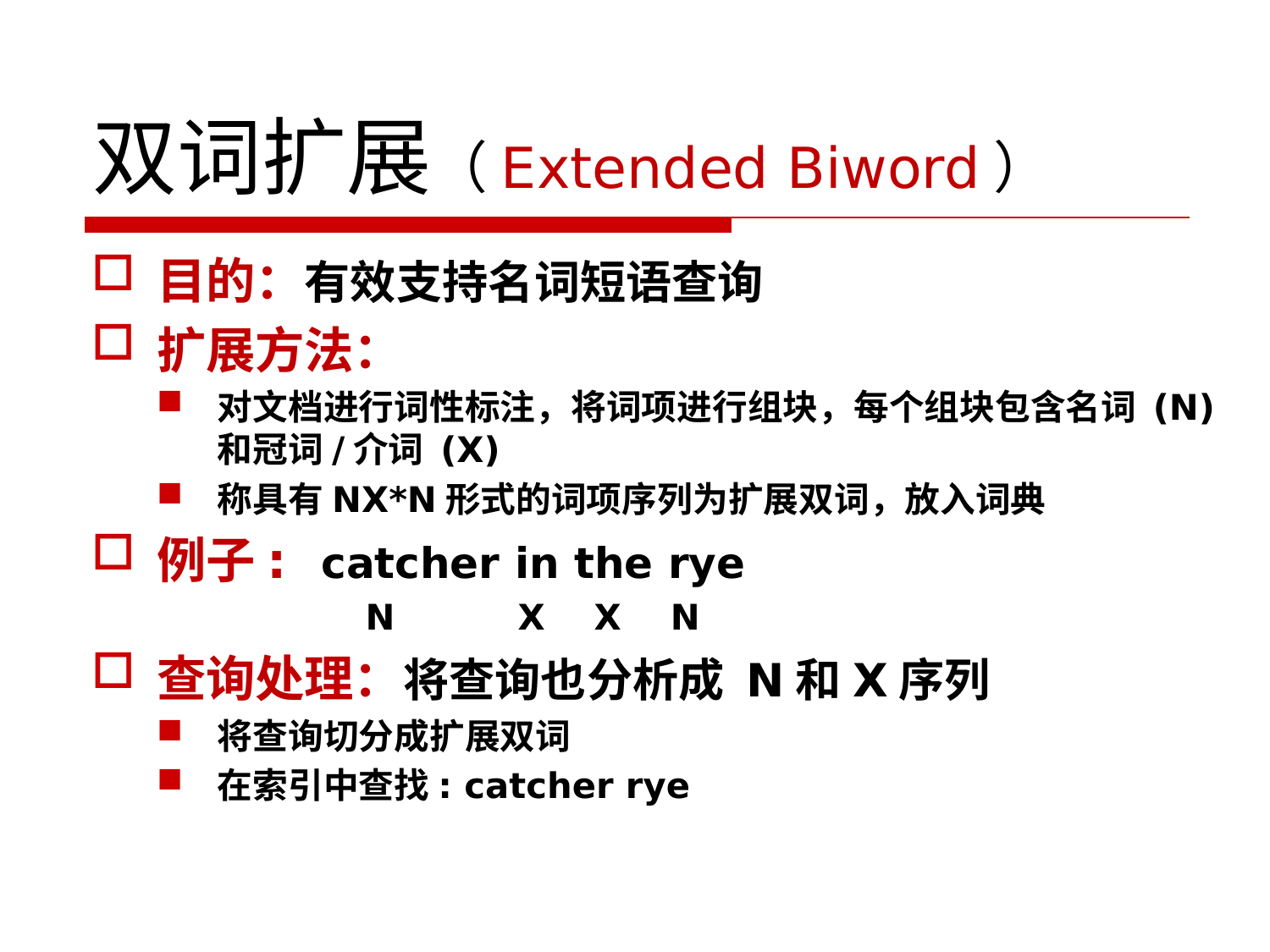

# 双词扩展（Extended Biword）
目的：有效支持名词短语查询
扩展方法：
对文档进行词性标注，将词项进行组块，每个组块包含名词 (N) 和冠词/介词 (X)
称具有NX*N形式的词项序列为扩展双词，放入词典
例子:  catcher in the rye
                 N          X    X    N
查询处理：将查询也分析成 N和X序列
将查询切分成扩展双词
在索引中查找: catcher rye